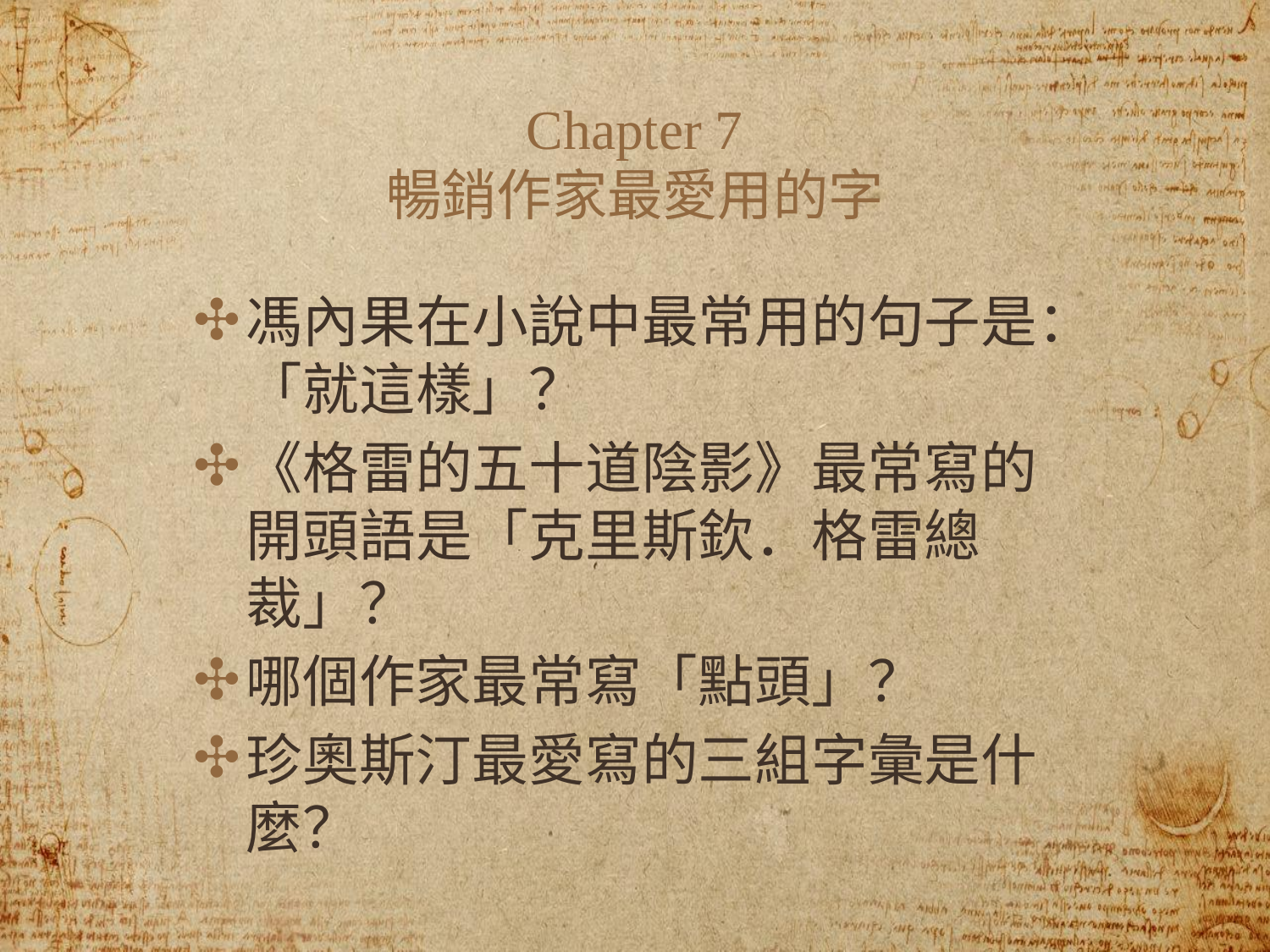

# Chapter 7
暢銷作家最愛用的字
馮內果在小說中最常用的句子是：「就這樣」？
《格雷的五十道陰影》最常寫的開頭語是「克里斯欽．格雷總裁」？
哪個作家最常寫「點頭」？
珍奧斯汀最愛寫的三組字彙是什麼？